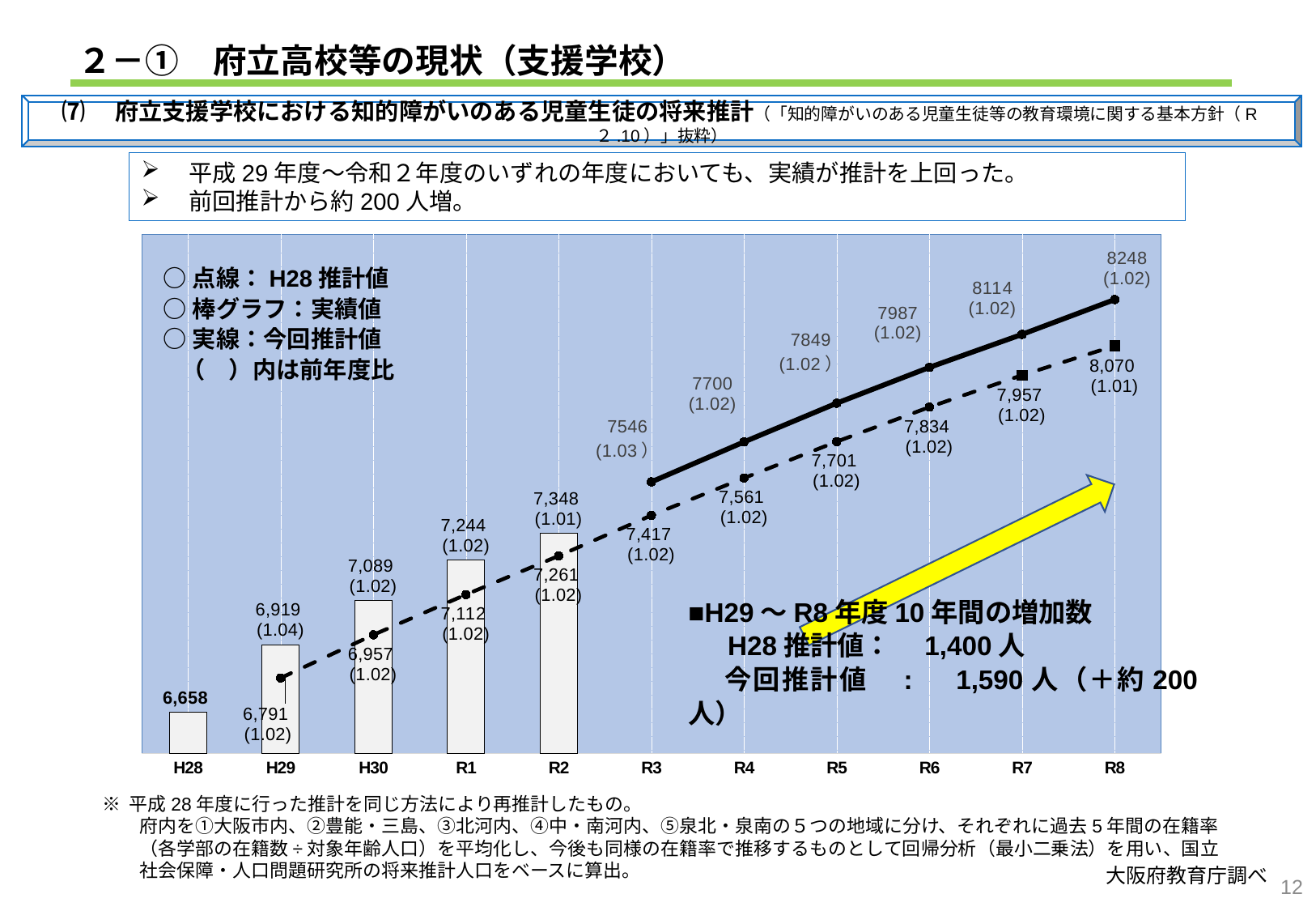

２－①　府立高校等の現状（支援学校）
⑺　府立支援学校における知的障がいのある児童生徒の将来推計（「知的障がいのある児童生徒等の教育環境に関する基本方針（R２.10）」抜粋）
　平成29年度～令和２年度のいずれの年度においても、実績が推計を上回った。
　前回推計から約200人増。

### Chart

| Category | 実績 | H28推計 | R2推計 | 回帰直線 |
|---|---|---|---|---|
| H28 | 6658.0 | None | None | None |
| H29 | 6919.0 | 6791.0 | None | None |
| H30 | 7089.0 | 6957.0 | None | None |
| R1 | 7244.0 | 7112.0 | None | None |
| R2 | 7348.0 | 7261.0 | None | None |
| R3 | None | 7417.0 | 7546.0 | None |
| R4 | None | 7561.0 | 7700.0 | None |
| R5 | None | 7701.0 | 7849.0 | None |
| R6 | None | 7834.0 | 7987.0 | None |
| R7 | None | 7957.0 | 8114.0 | None |
| R8 | None | 8070.0 | 8248.0 | None |
○点線：H28推計値
○棒グラフ：実績値
○実線：今回推計値
（　）内は前年度比

■H29～R8年度10年間の増加数
　 H28推計値：　1,400人
　 今回推計値　:　1,590人（＋約200人）
※ 平成28年度に行った推計を同じ方法により再推計したもの。
　　府内を①大阪市内、②豊能・三島、③北河内、④中・南河内、⑤泉北・泉南の５つの地域に分け、それぞれに過去5年間の在籍率
　　（各学部の在籍数÷対象年齢人口）を平均化し、今後も同様の在籍率で推移するものとして回帰分析（最小二乗法）を用い、国立
　　社会保障・人口問題研究所の将来推計人口をベースに算出。
大阪府教育庁調べ
12